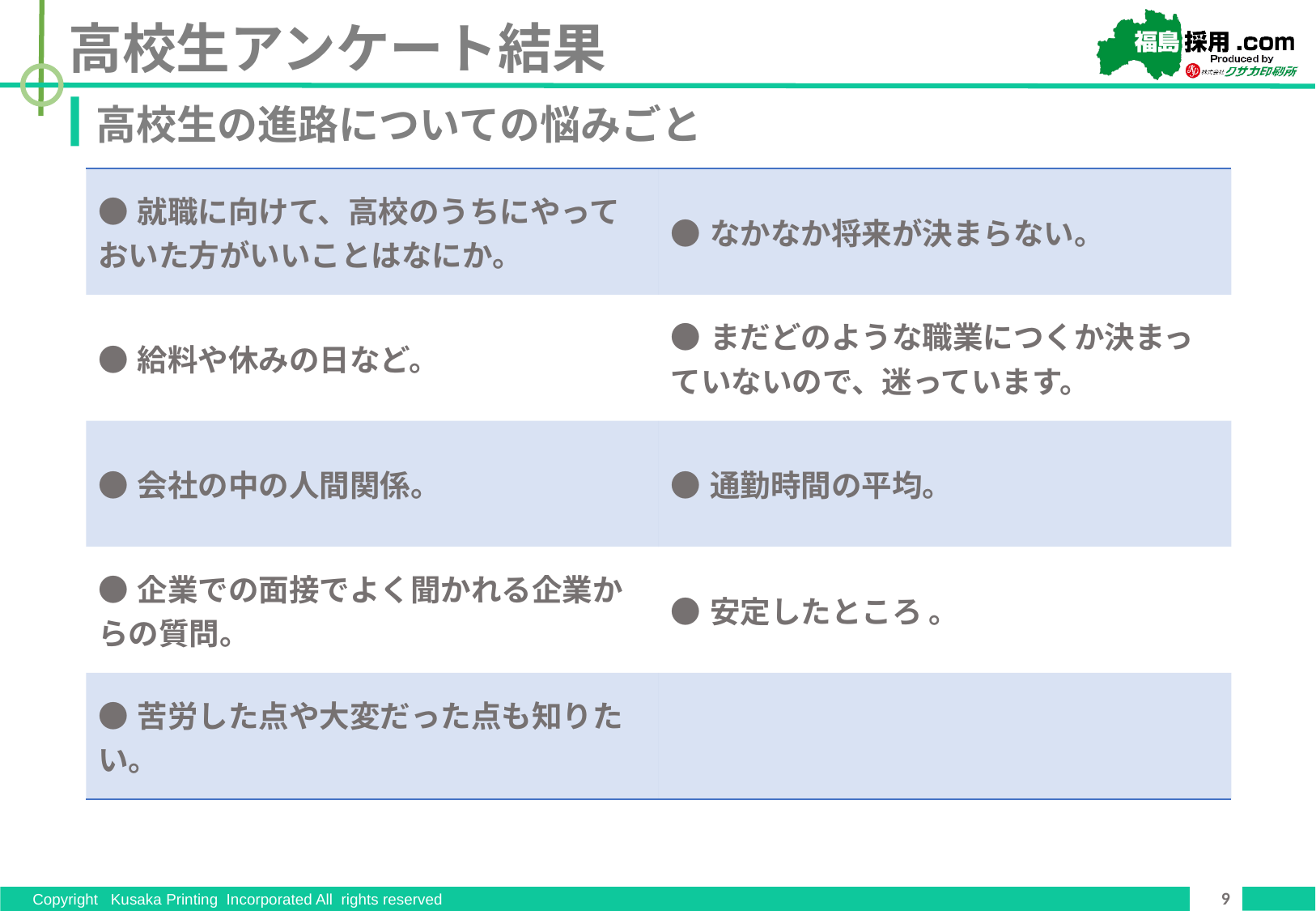

高校生アンケート結果
高校生の進路についての悩みごと
| ●就職に向けて、高校のうちにやっておいた方がいいことはなにか。 | ●なかなか将来が決まらない。 |
| --- | --- |
| ●給料や休みの日など。 | ●まだどのような職業につくか決まっていないので、迷っています。 |
| ●会社の中の人間関係。 | ●通勤時間の平均。 |
| ●企業での面接でよく聞かれる企業からの質問。 | ●安定したところ 。 |
| ●苦労した点や大変だった点も知りたい。 |  |